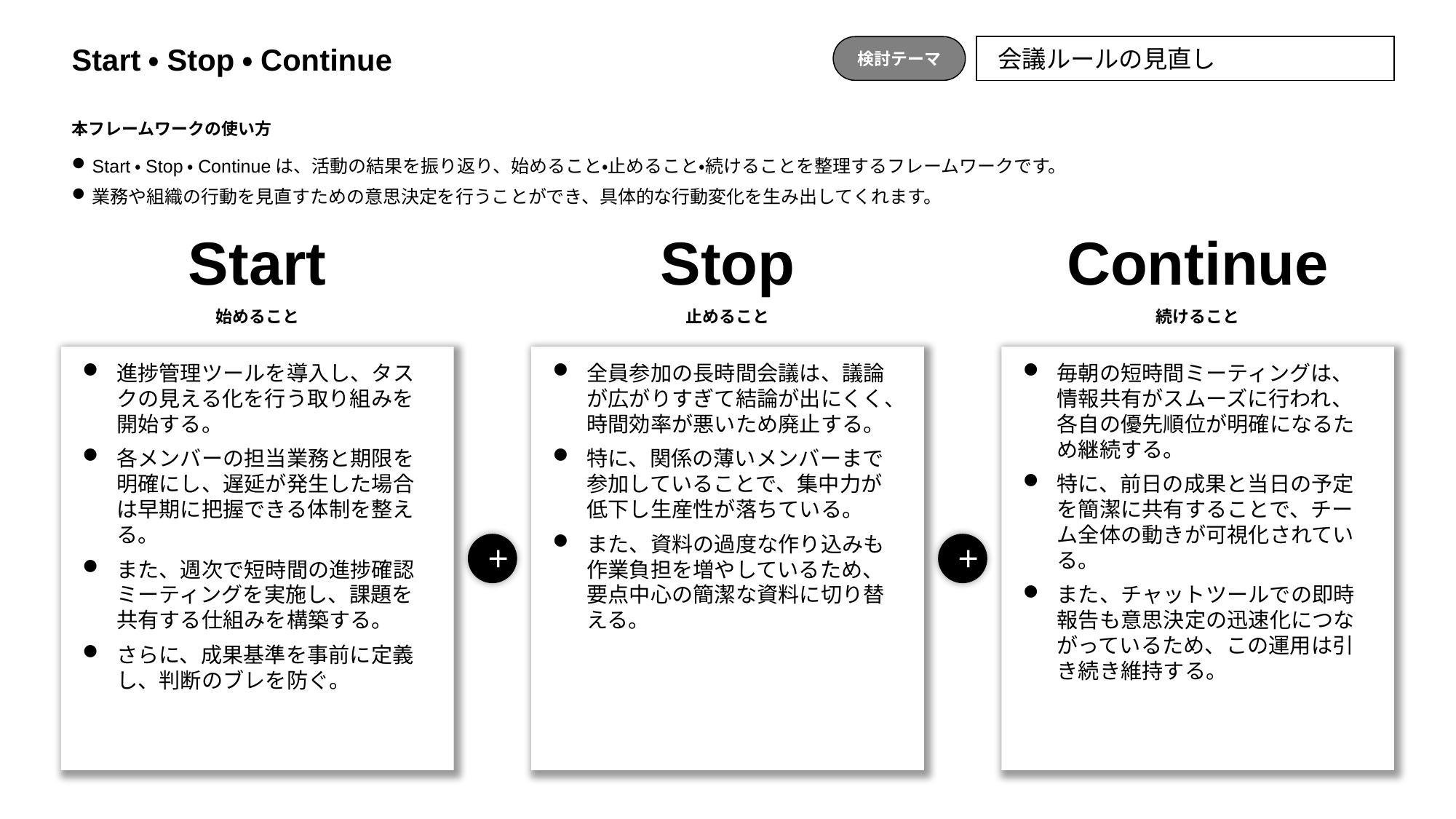

Start・Stop・Continue
検討テーマ
会議ルールの見直し
本フレームワークの使い方
Start・Stop・Continueは、活動の結果を振り返り、始めること・止めること・続けることを整理するフレームワークです。
業務や組織の行動を見直すための意思決定を行うことができ、具体的な行動変化を生み出してくれます。
Start
始めること
Stop
止めること
Continue
続けること
進捗管理ツールを導入し、タスクの見える化を行う取り組みを開始する。
各メンバーの担当業務と期限を明確にし、遅延が発生した場合は早期に把握できる体制を整える。
また、週次で短時間の進捗確認ミーティングを実施し、課題を共有する仕組みを構築する。
さらに、成果基準を事前に定義し、判断のブレを防ぐ。
全員参加の長時間会議は、議論が広がりすぎて結論が出にくく、時間効率が悪いため廃止する。
特に、関係の薄いメンバーまで参加していることで、集中力が低下し生産性が落ちている。
また、資料の過度な作り込みも作業負担を増やしているため、要点中心の簡潔な資料に切り替える。
毎朝の短時間ミーティングは、情報共有がスムーズに行われ、各自の優先順位が明確になるため継続する。
特に、前日の成果と当日の予定を簡潔に共有することで、チーム全体の動きが可視化されている。
また、チャットツールでの即時報告も意思決定の迅速化につながっているため、この運用は引き続き維持する。
＋
＋